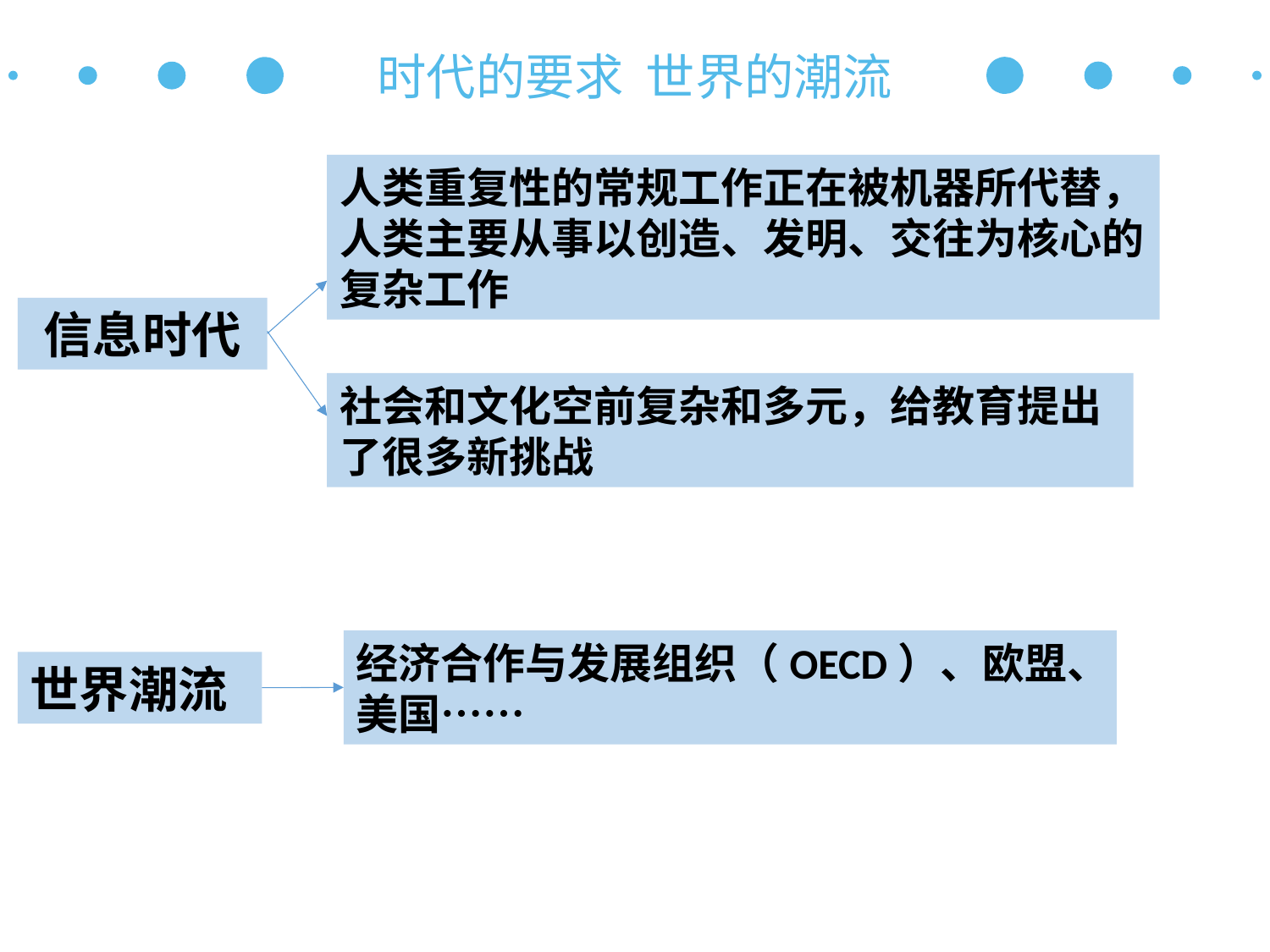

时代的要求  世界的潮流

人类重复性的常规工作正在被机器所代替，人类主要从事以创造、发明、交往为核心的复杂工作
信息时代
社会和文化空前复杂和多元，给教育提出了很多新挑战
经济合作与发展组织（OECD）、欧盟、美国……
世界潮流